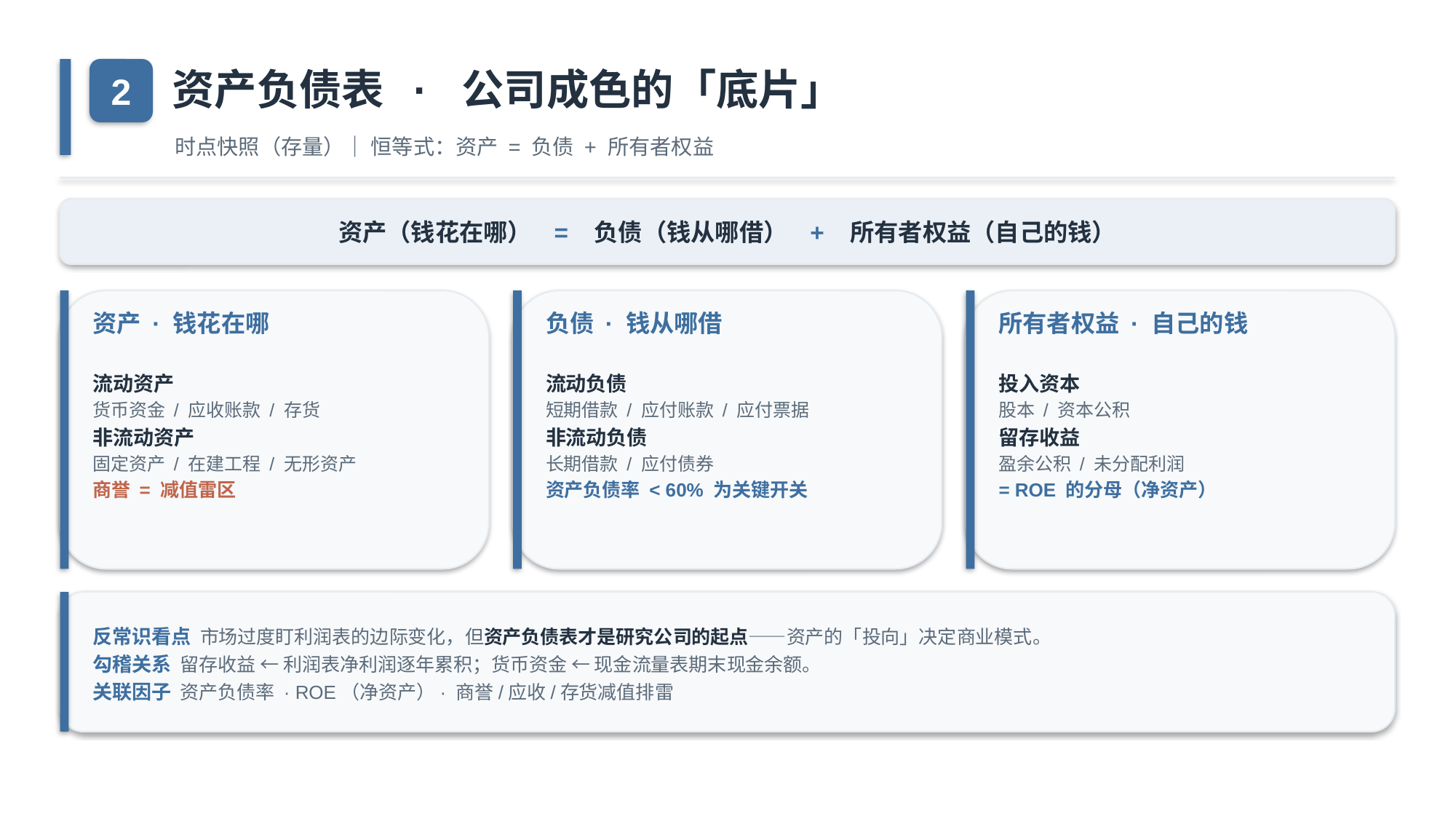

资产负债表  ·  公司成色的「底片」

2
时点快照（存量）｜ 恒等式：资产 = 负债 + 所有者权益

资产（钱花在哪）   =   负债（钱从哪借）   +   所有者权益（自己的钱）

资产 · 钱花在哪
负债 · 钱从哪借
所有者权益 · 自己的钱
流动资产
货币资金 / 应收账款 / 存货
非流动资产
固定资产 / 在建工程 / 无形资产
商誉 = 减值雷区
流动负债
短期借款 / 应付账款 / 应付票据
非流动负债
长期借款 / 应付债券
资产负债率 < 60% 为关键开关
投入资本
股本 / 资本公积
留存收益
盈余公积 / 未分配利润
= ROE 的分母（净资产）

反常识看点  市场过度盯利润表的边际变化，但资产负债表才是研究公司的起点——资产的「投向」决定商业模式。
勾稽关系  留存收益 ← 利润表净利润逐年累积；货币资金 ← 现金流量表期末现金余额。
关联因子  资产负债率 · ROE（净资产）· 商誉/应收/存货减值排雷